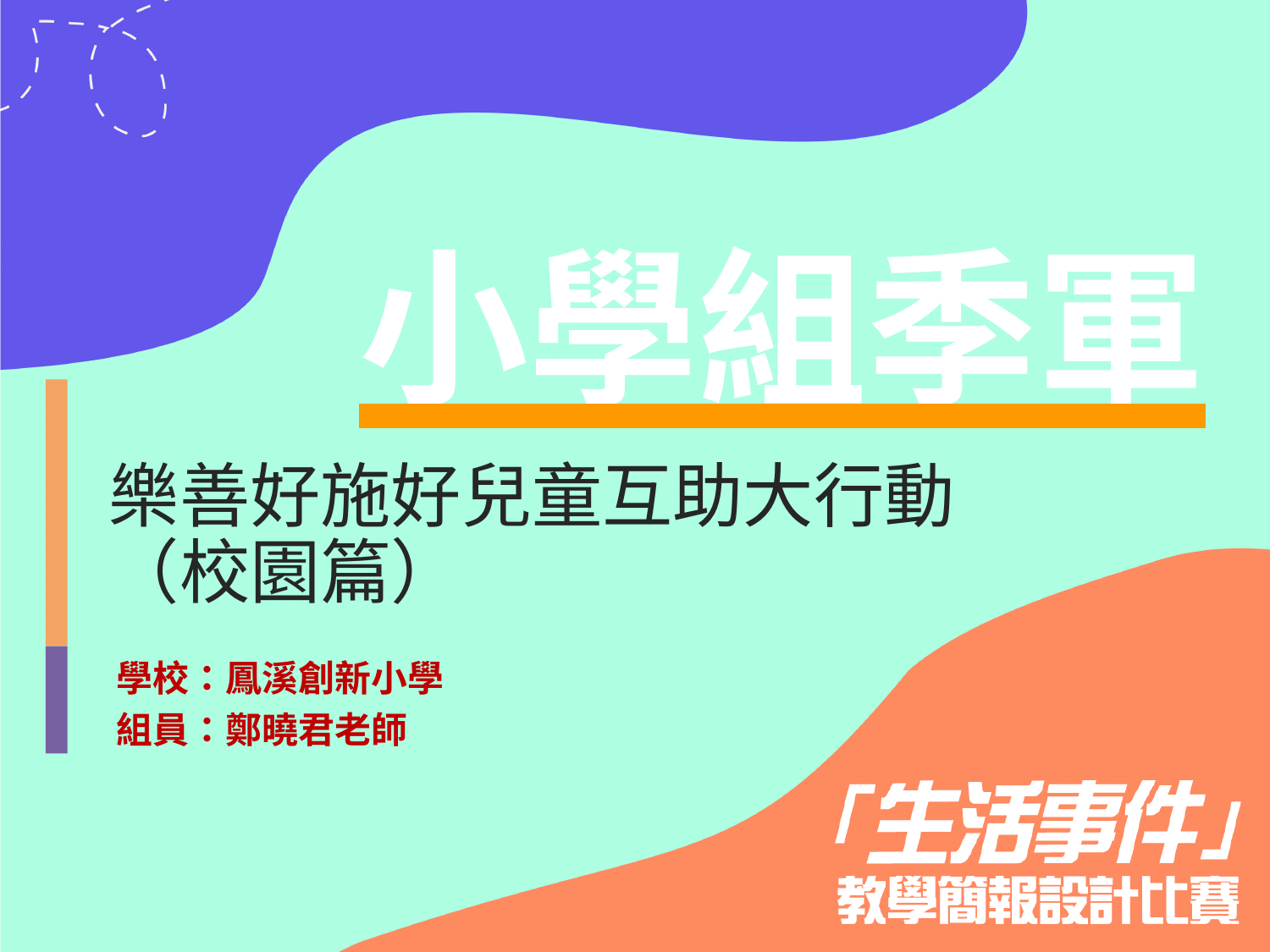

小學組季軍
# 樂善好施好兒童互助大行動 （校園篇）
學校：鳳溪創新小學
組員：鄭曉君老師